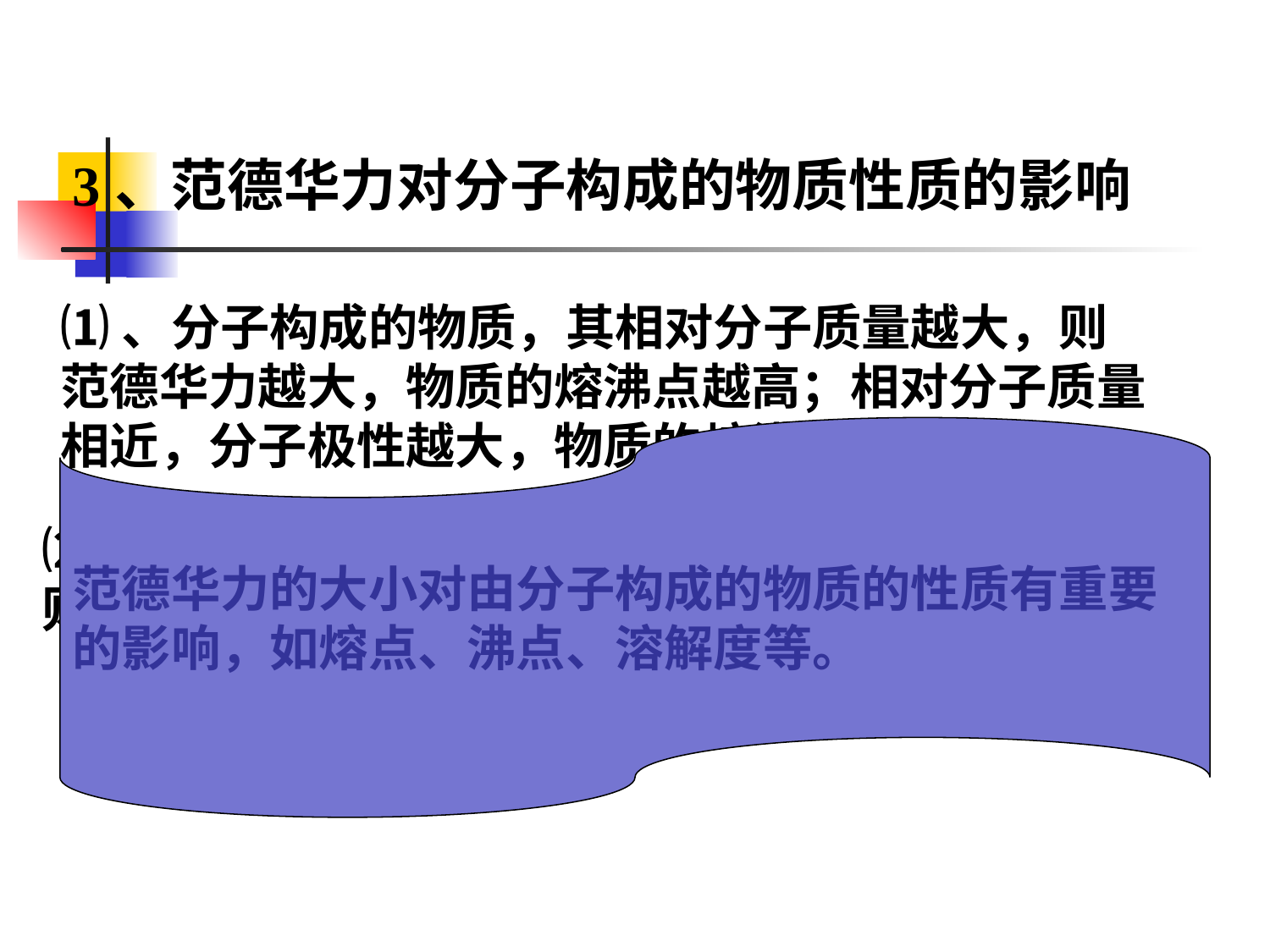

3、范德华力对分子构成的物质性质的影响
⑴、分子构成的物质，其相对分子质量越大，则范德华力越大，物质的熔沸点越高；相对分子质量相近，分子极性越大，物质的熔沸点越高。
范德华力的大小对由分子构成的物质的性质有重要
的影响，如熔点、沸点、溶解度等。
⑵、若溶质分子能与溶剂分子形成较强的范德华力，则溶质在该溶剂中的溶解度较大